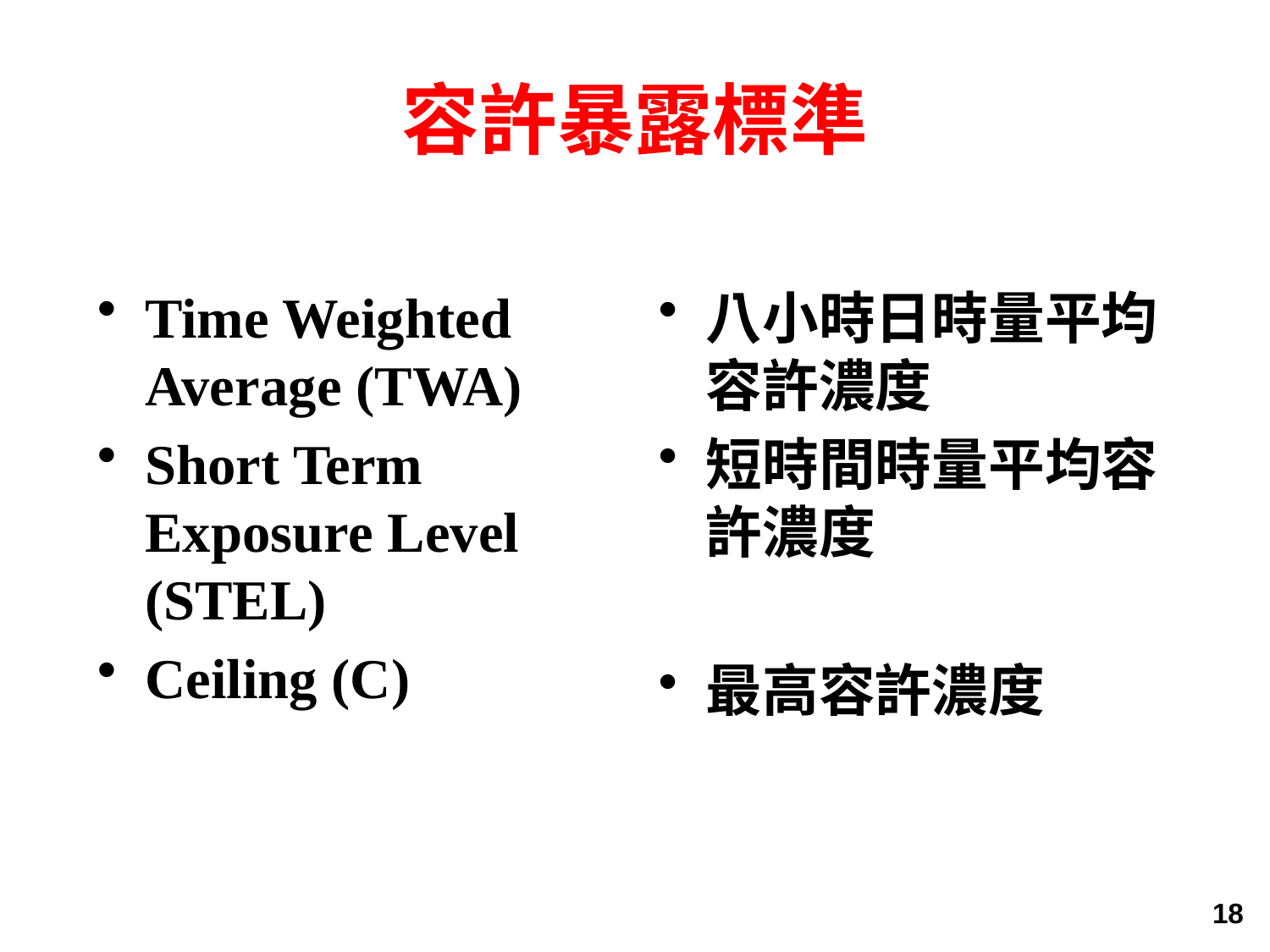

# 容許暴露標準
Time Weighted Average (TWA)
Short Term Exposure Level (STEL)
Ceiling (C)

八小時日時量平均容許濃度
短時間時量平均容許濃度

最高容許濃度

18